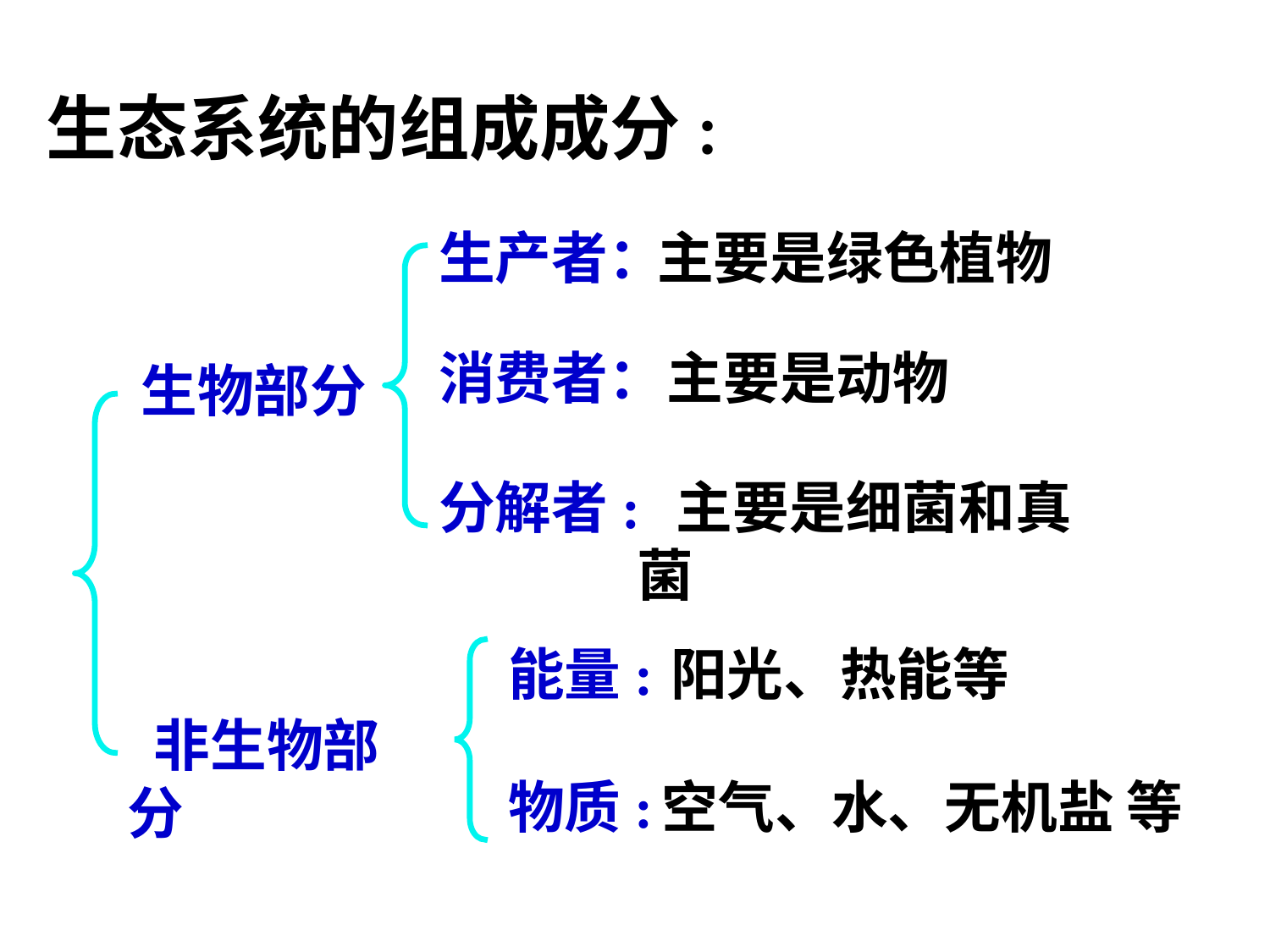

生态系统的组成成分:
生产者：
主要是绿色植物

消费者：
主要是动物
生物部分

分解者:
  主要是细菌和真菌
能量:
阳光、热能等

 非生物部分
物质:
空气、水、无机盐 等